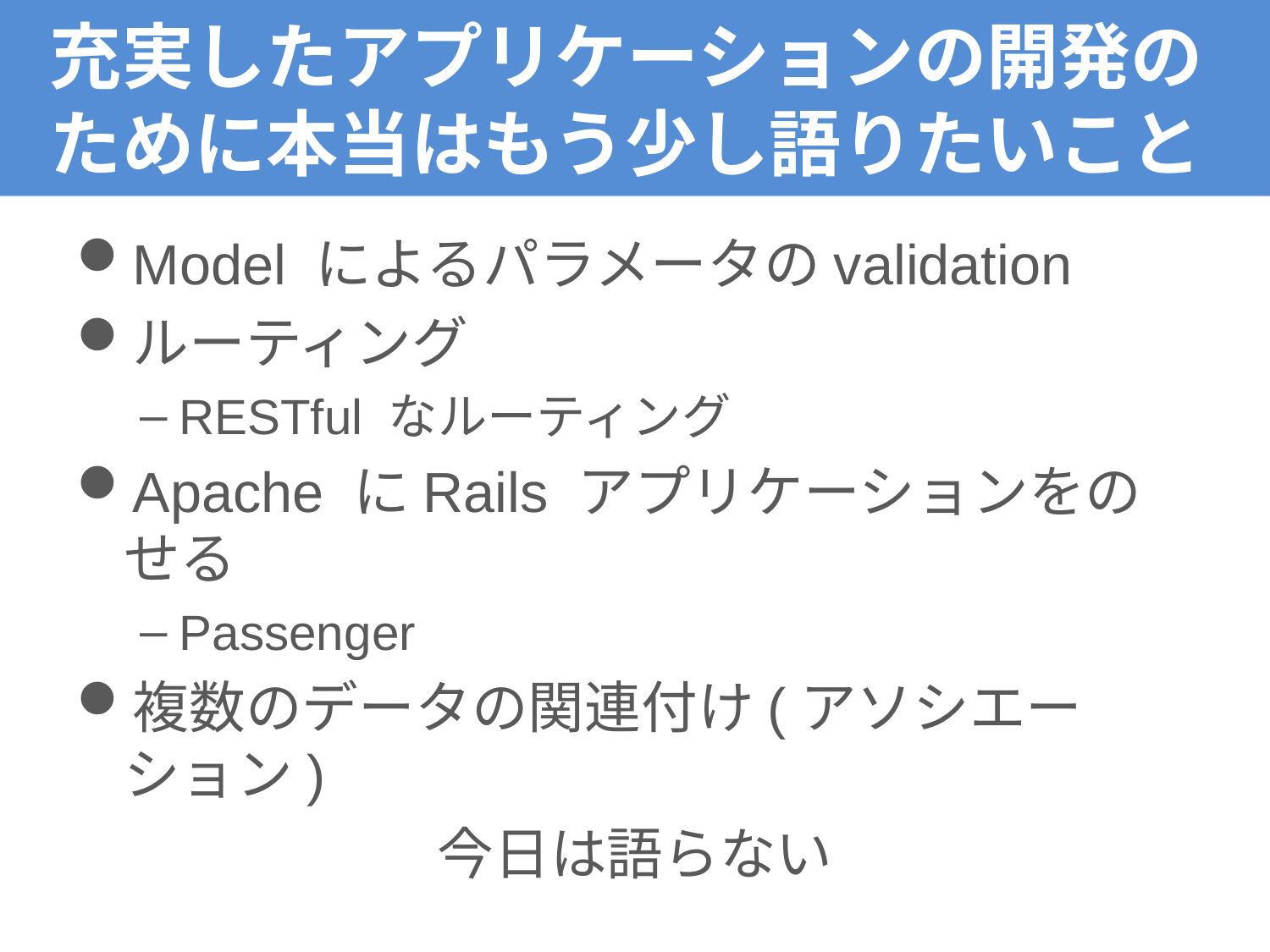

# 充実したアプリケーションの開発のために本当はもう少し語りたいこと
Model によるパラメータのvalidation
ルーティング
RESTful なルーティング
Apache にRails アプリケーションをのせる
Passenger
複数のデータの関連付け(アソシエーション)
今日は語らない